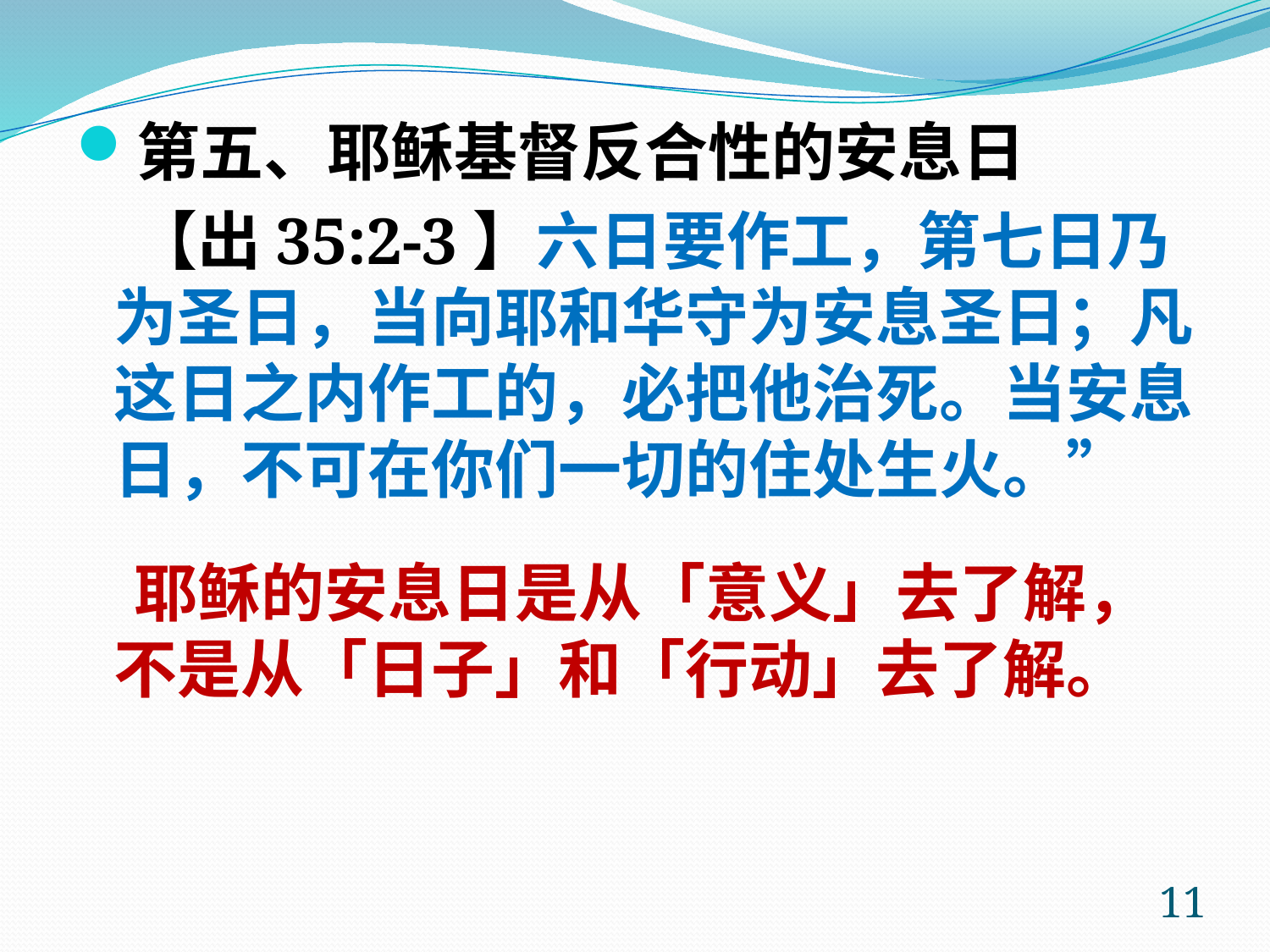

第五、耶稣基督反合性的安息日
   【出35:2-3】六日要作工，第七日乃为圣日，当向耶和华守为安息圣日；凡这日之内作工的，必把他治死。当安息日，不可在你们一切的住处生火。”

   耶稣的安息日是从「意义」去了解，不是从「日子」和「行动」去了解。

11